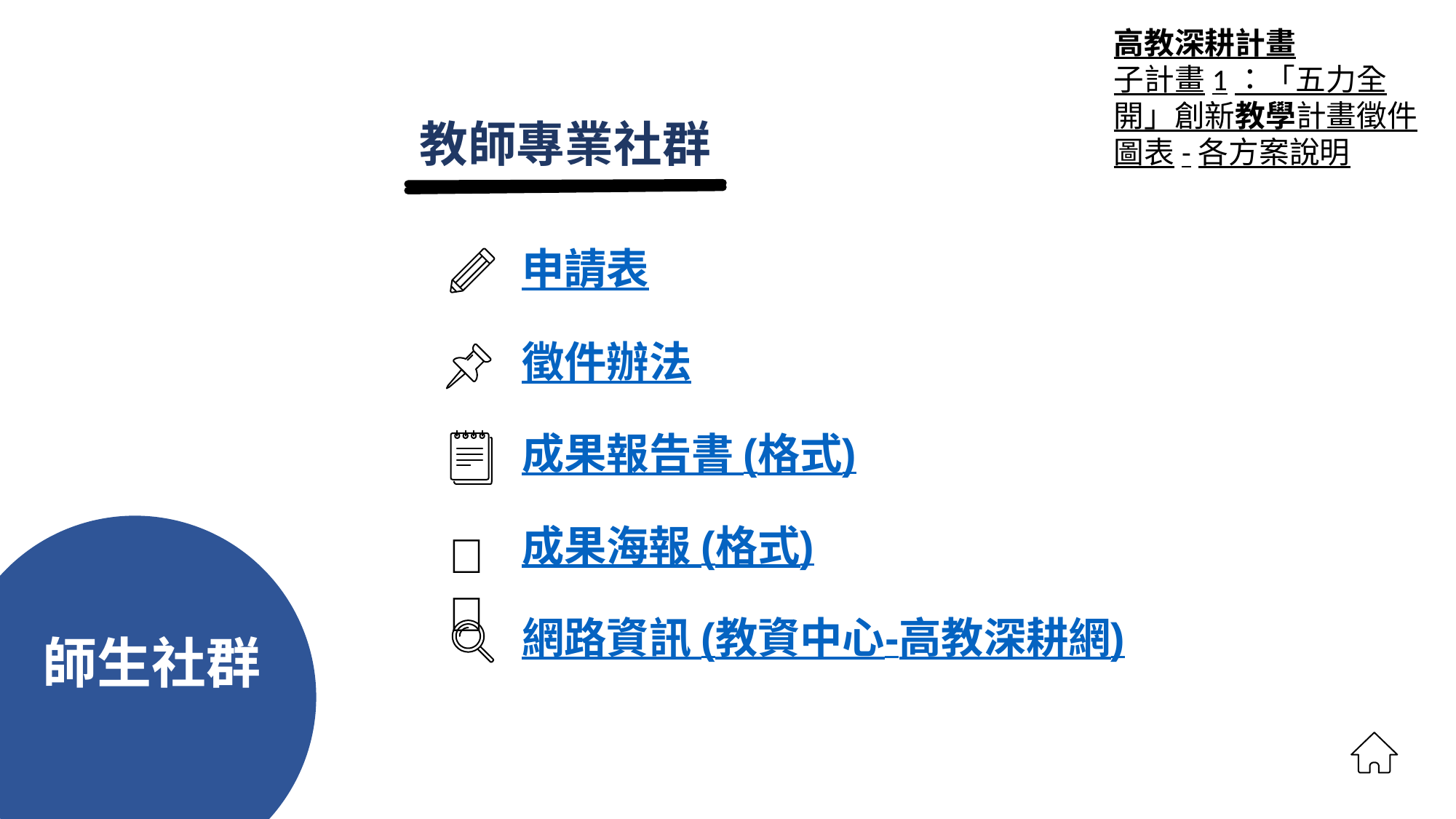

高教深耕計畫
子計畫1：「五力全開」創新教學計畫徵件圖表-各方案說明
# 教師專業社群
申請表

徵件辦法

成果報告書 (格式)

成果海報 (格式)

師生社群
🎨
網路資訊 (教資中心-高教深耕網)